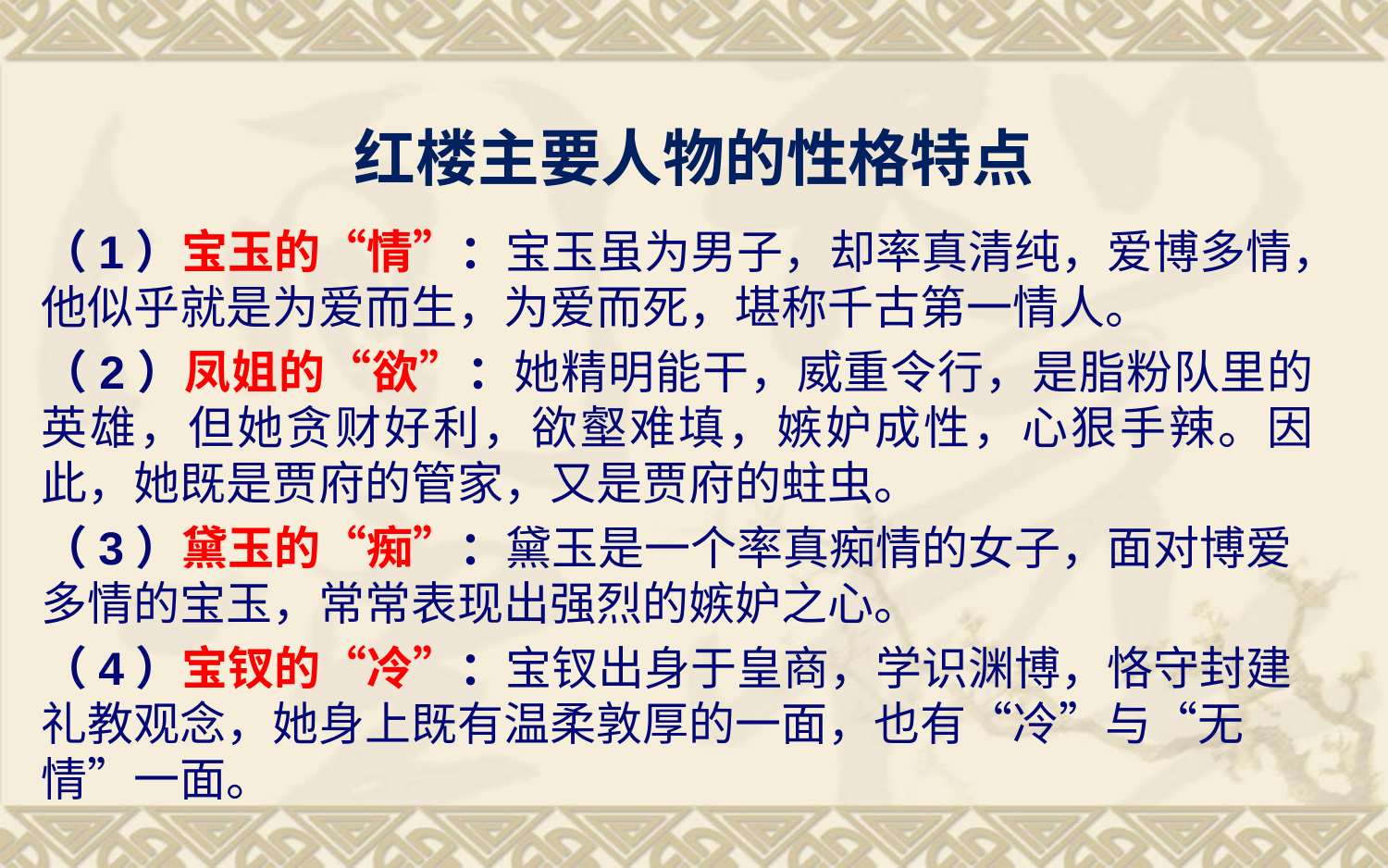

# 红楼主要人物的性格特点
（1）宝玉的“情”：宝玉虽为男子，却率真清纯，爱博多情，他似乎就是为爱而生，为爱而死，堪称千古第一情人。
（2）凤姐的“欲”：她精明能干，威重令行，是脂粉队里的英雄，但她贪财好利，欲壑难填，嫉妒成性，心狠手辣。因此，她既是贾府的管家，又是贾府的蛀虫。
（3）黛玉的“痴”：黛玉是一个率真痴情的女子，面对博爱多情的宝玉，常常表现出强烈的嫉妒之心。
（4）宝钗的“冷”：宝钗出身于皇商，学识渊博，恪守封建礼教观念，她身上既有温柔敦厚的一面，也有“冷”与“无情”一面。